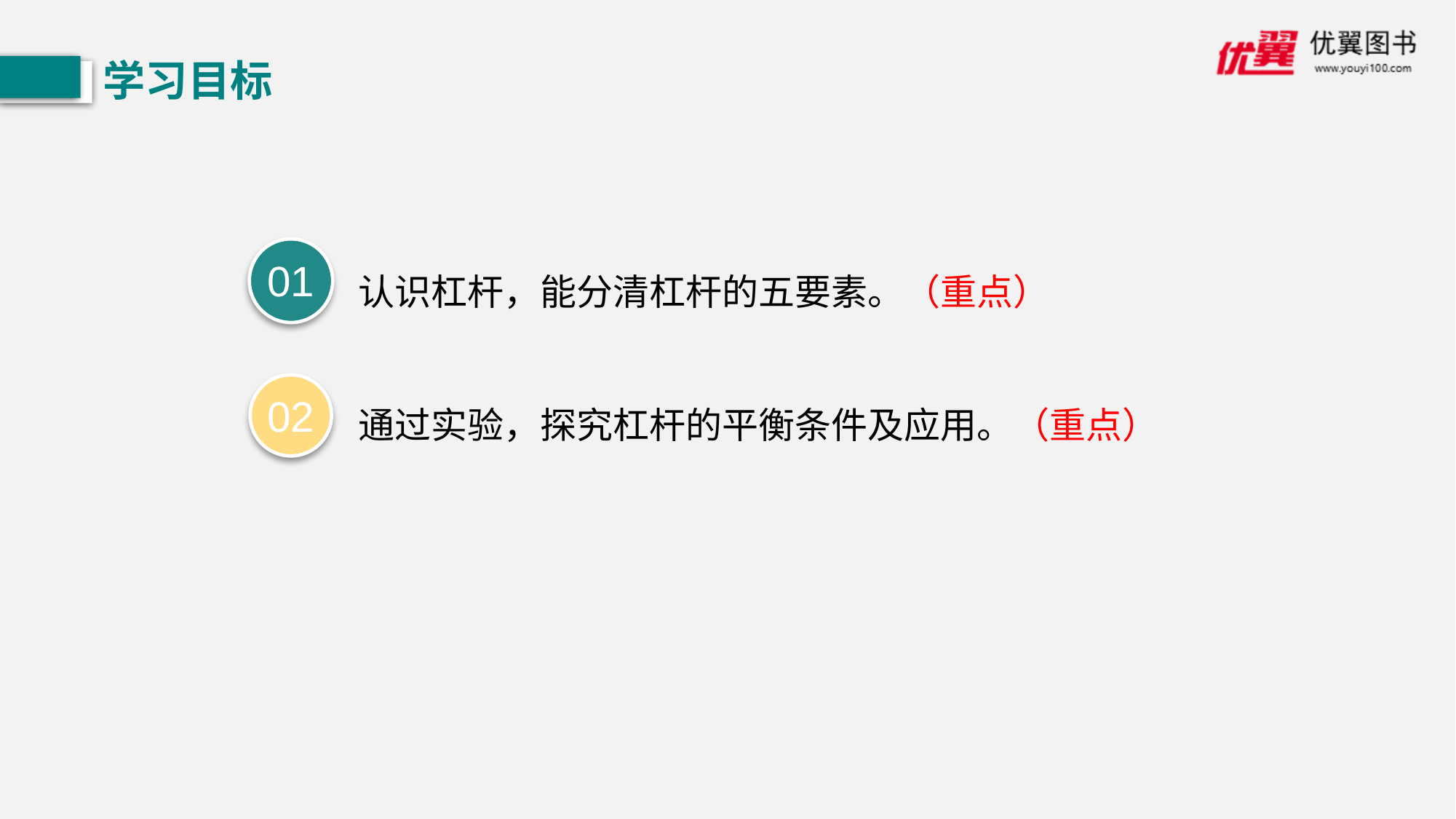

学习目标

01
认识杠杆，能分清杠杆的五要素。（重点）

02
通过实验，探究杠杆的平衡条件及应用。（重点）